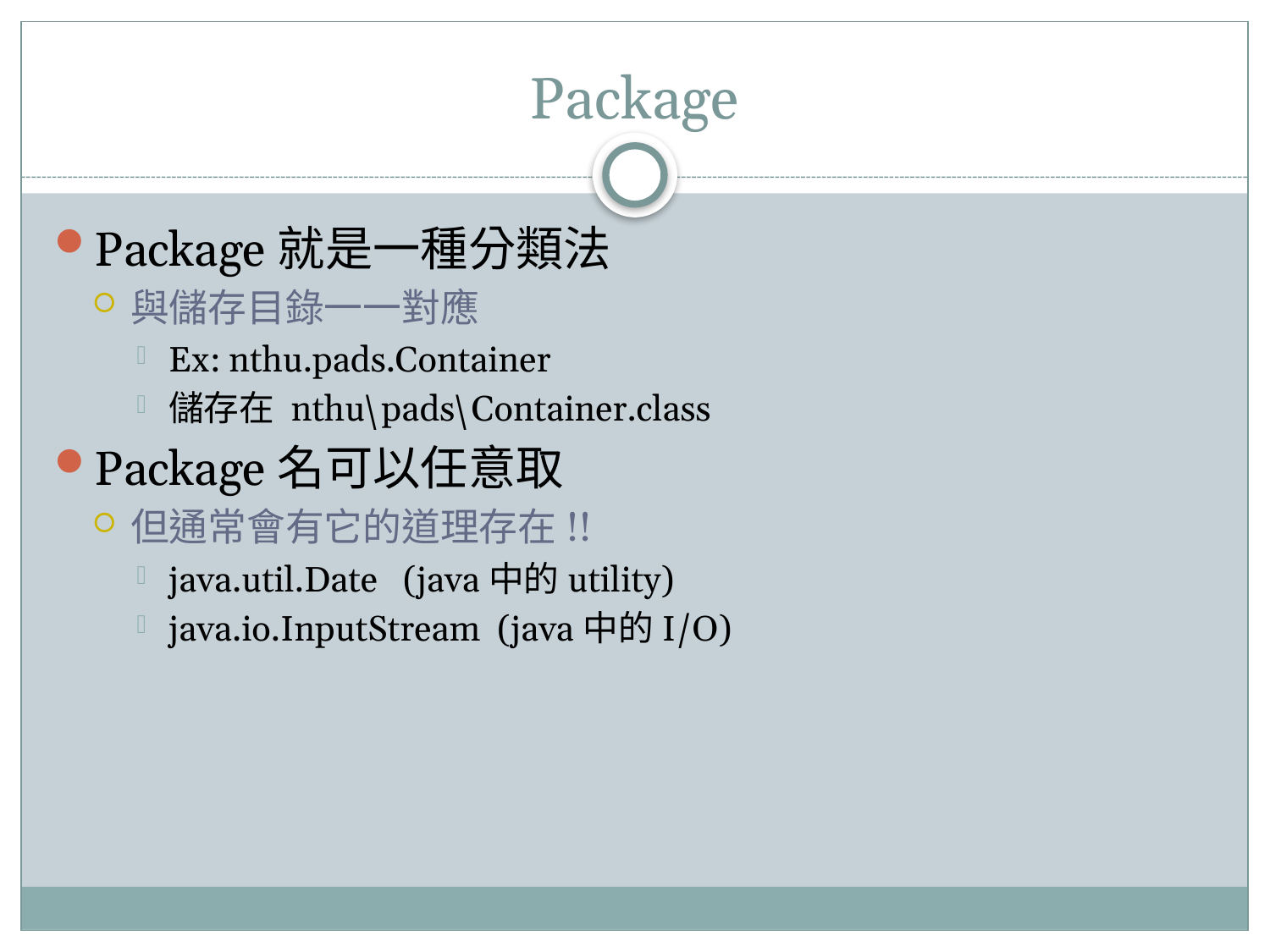

# Package
Package就是一種分類法
與儲存目錄一一對應
Ex: nthu.pads.Container
儲存在 nthu\pads\Container.class
Package名可以任意取
但通常會有它的道理存在!!
java.util.Date   (java中的utility)
java.io.InputStream  (java中的I/O)